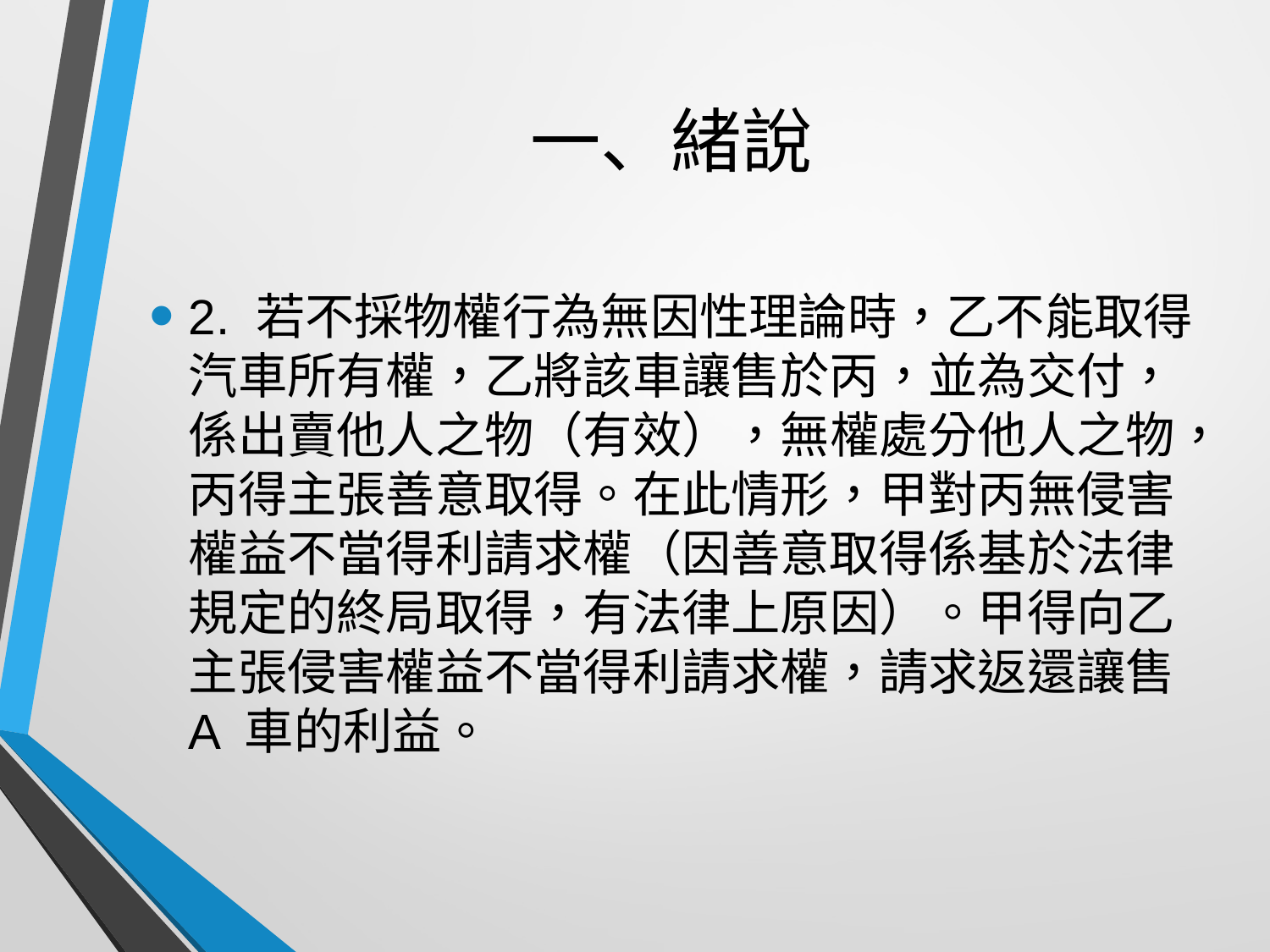

# 一、緒說
2. 若不採物權行為無因性理論時，乙不能取得汽車所有權，乙將該車讓售於丙，並為交付，係出賣他人之物（有效），無權處分他人之物，丙得主張善意取得。在此情形，甲對丙無侵害權益不當得利請求權（因善意取得係基於法律規定的終局取得，有法律上原因）。甲得向乙主張侵害權益不當得利請求權，請求返還讓售A 車的利益。